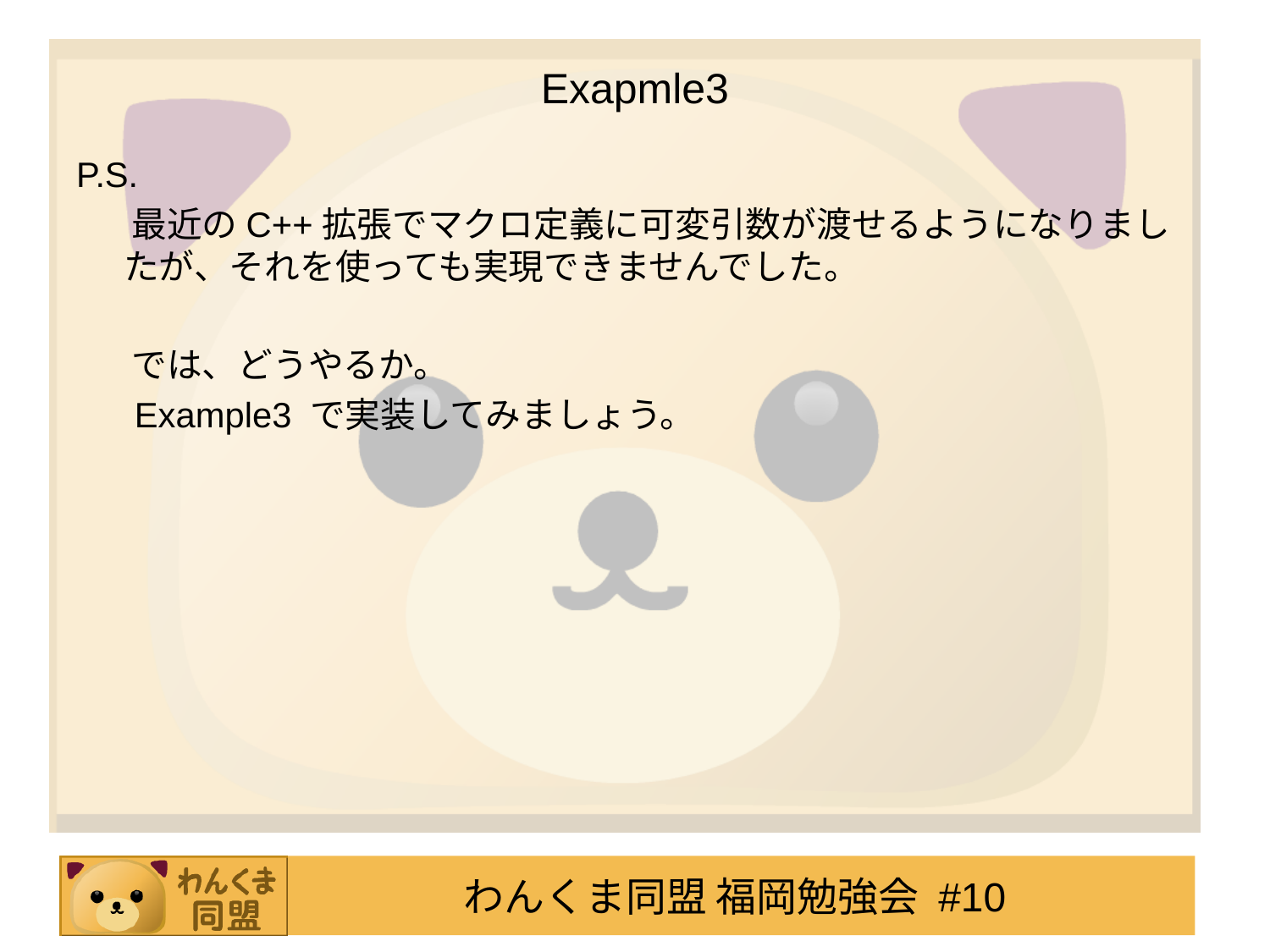

# Exapmle3
P.S.
      最近のC++拡張でマクロ定義に可変引数が渡せるようになりましたが、それを使っても実現できませんでした。

      では、どうやるか。
      Example3 で実装してみましょう。